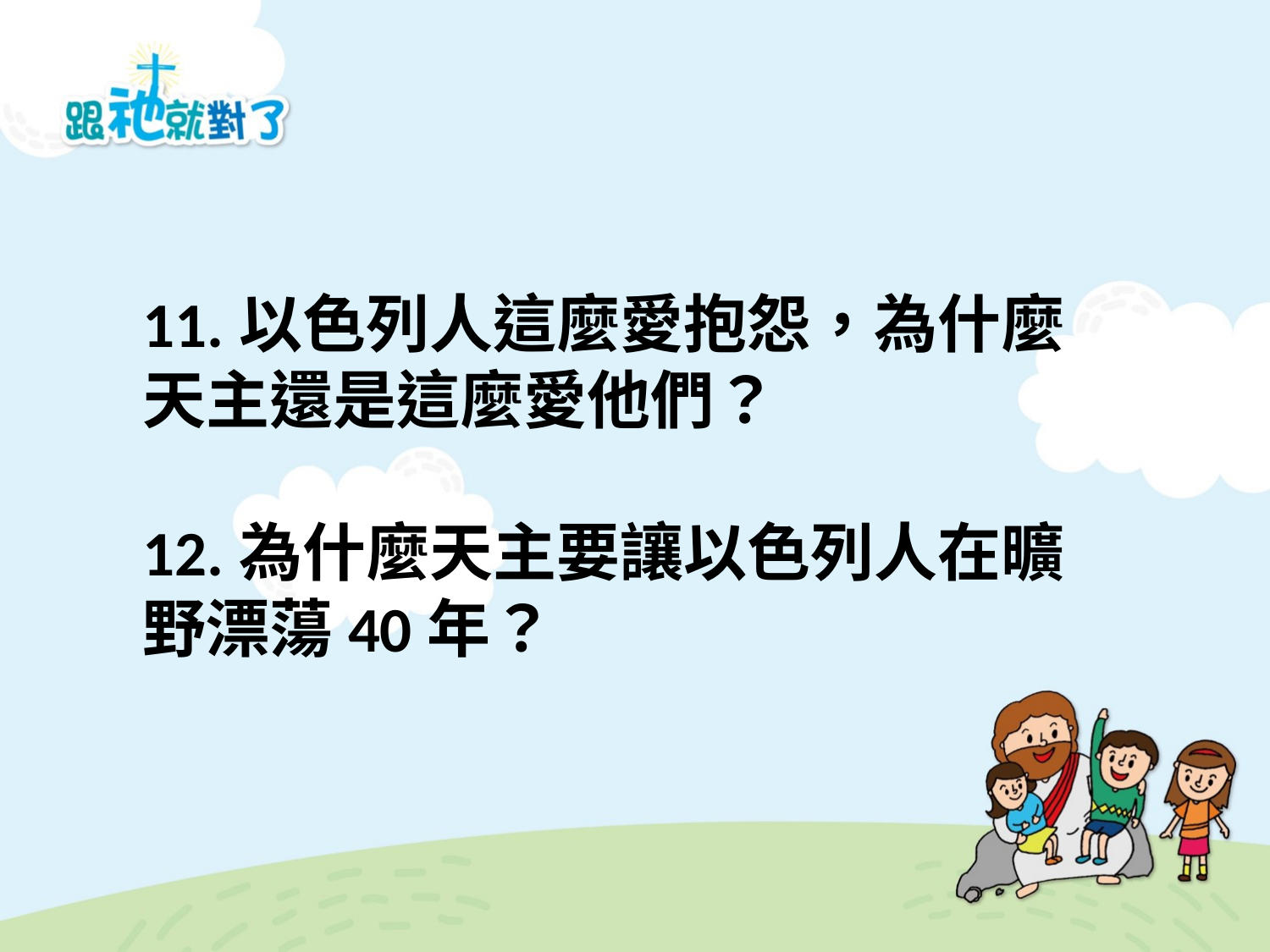

11.以色列人這麼愛抱怨，為什麼天主還是這麼愛他們？

12.為什麼天主要讓以色列人在曠野漂蕩40年？